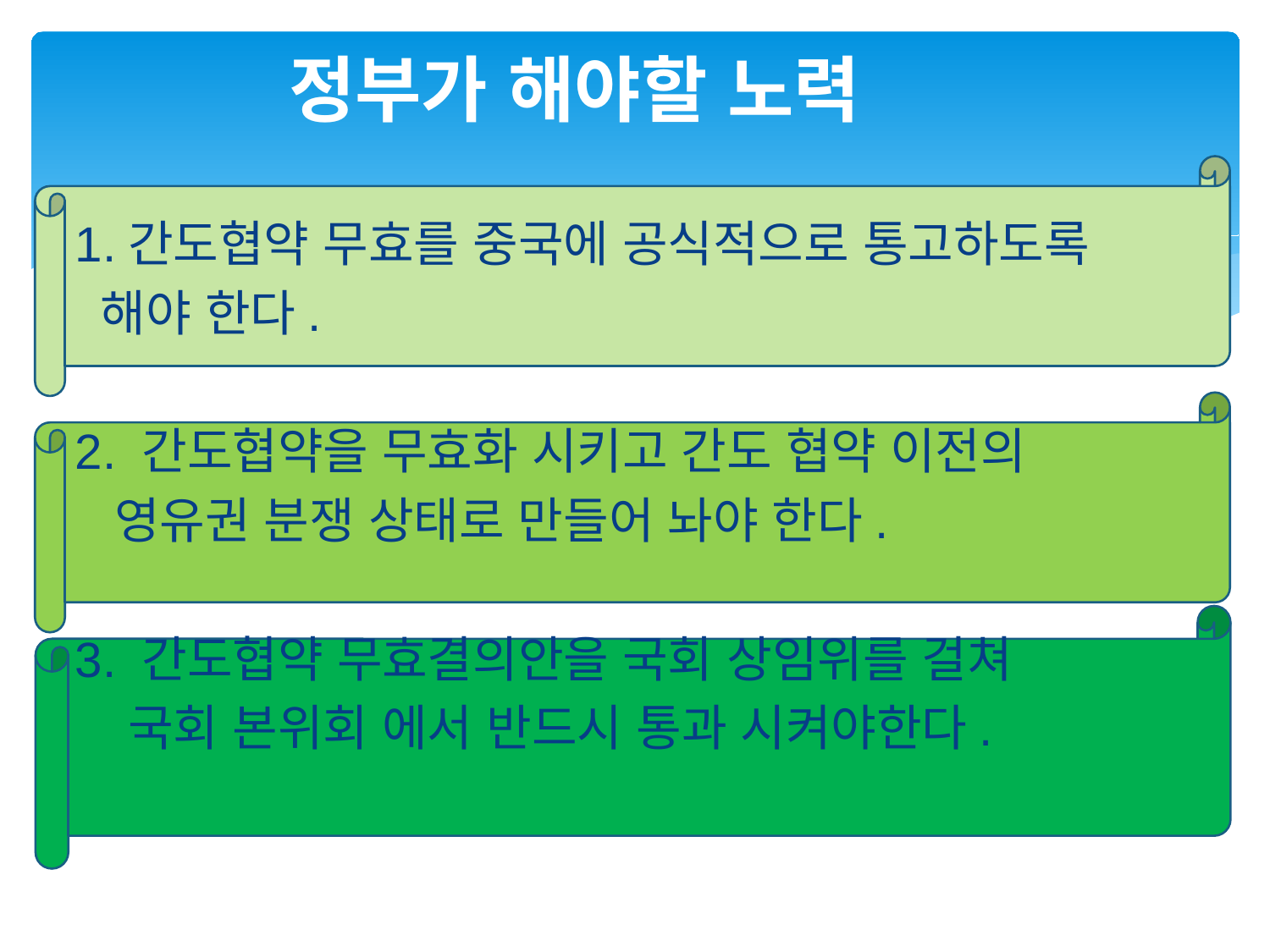

# 정부가 해야할 노력

  1.간도협약 무효를 중국에 공식적으로 통고하도록
   해야 한다.

  2. 간도협약을 무효화 시키고 간도 협약 이전의
    영유권 분쟁 상태로 만들어 놔야 한다.

  3. 간도협약 무효결의안을 국회 상임위를 걸쳐
     국회 본위회 에서 반드시 통과 시켜야한다.